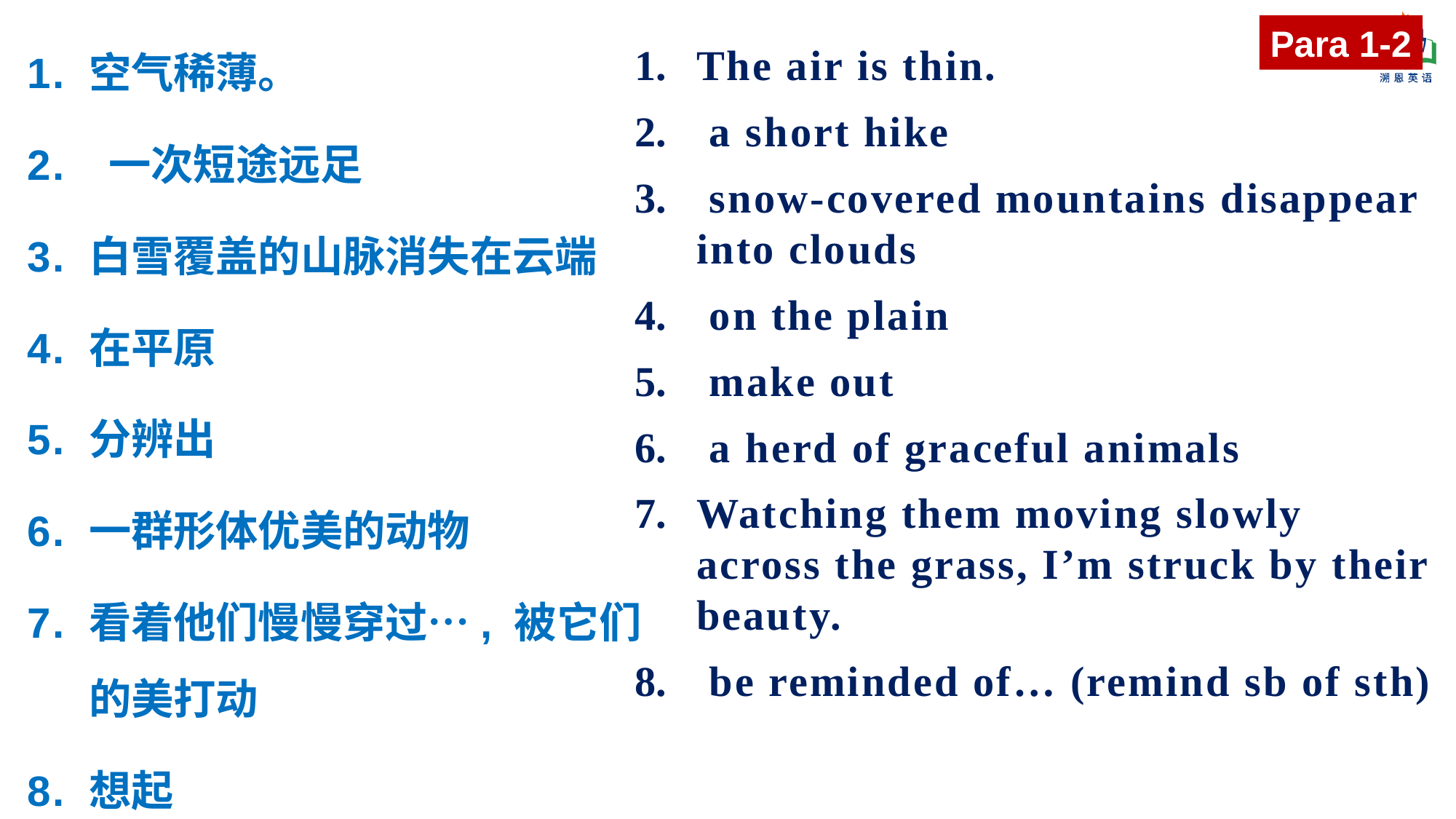

空气稀薄。
 一次短途远足
白雪覆盖的山脉消失在云端
在平原
分辨出
一群形体优美的动物
看着他们慢慢穿过…, 被它们的美打动
想起

Para 1-2
The air is thin.
 a short hike
 snow-covered mountains disappear into clouds
 on the plain
 make out
 a herd of graceful animals
Watching them moving slowly across the grass, I’m struck by their beauty.
 be reminded of… (remind sb of sth)